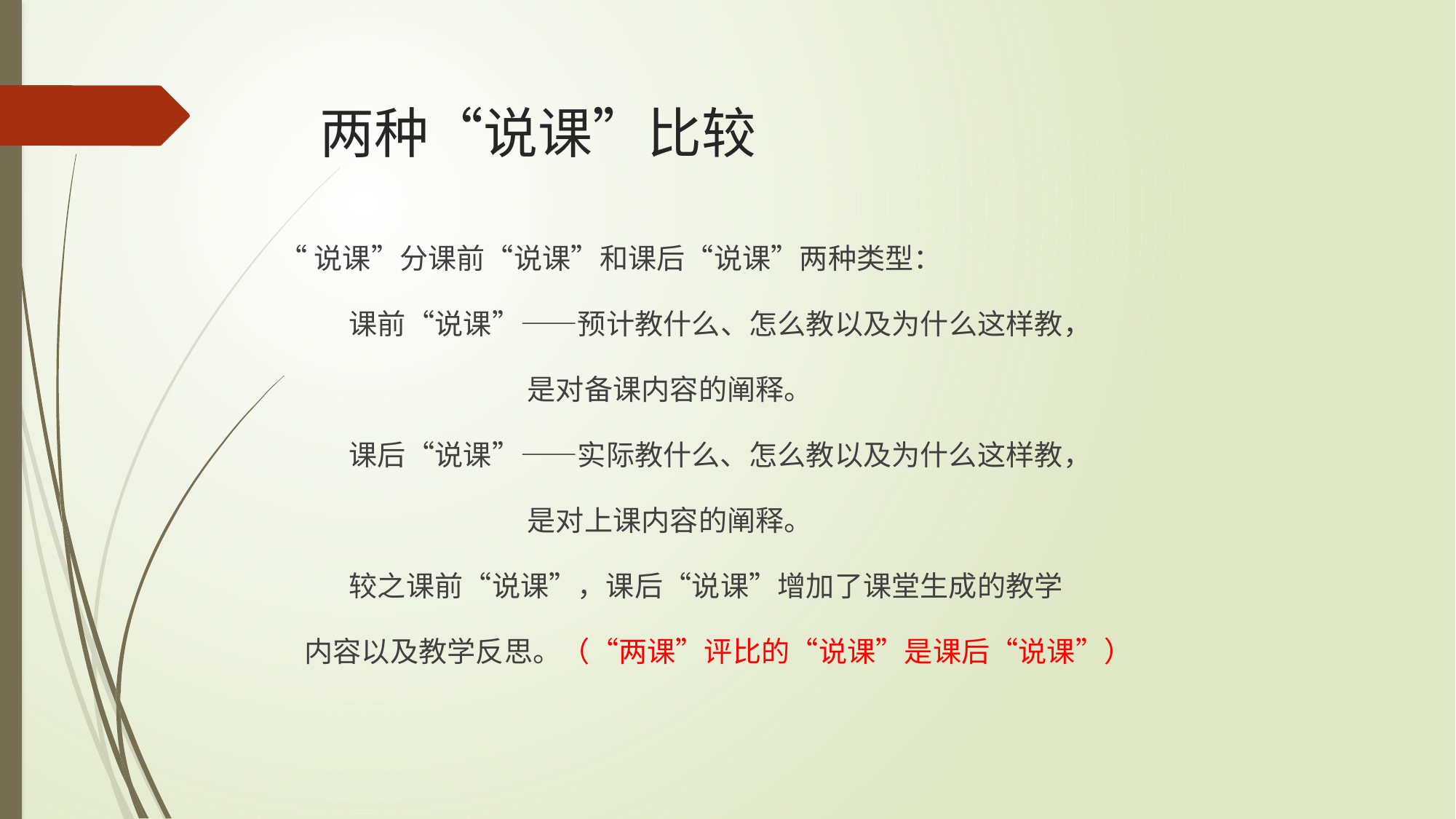

# 两种“说课”比较
“说课”分课前“说课”和课后“说课”两种类型：
          课前“说课”——预计教什么、怎么教以及为什么这样教，
                                      是对备课内容的阐释。
          课后“说课”——实际教什么、怎么教以及为什么这样教，
                                      是对上课内容的阐释。
          较之课前“说课”，课后“说课”增加了课堂生成的教学
   内容以及教学反思。（“两课”评比的“说课”是课后“说课”）